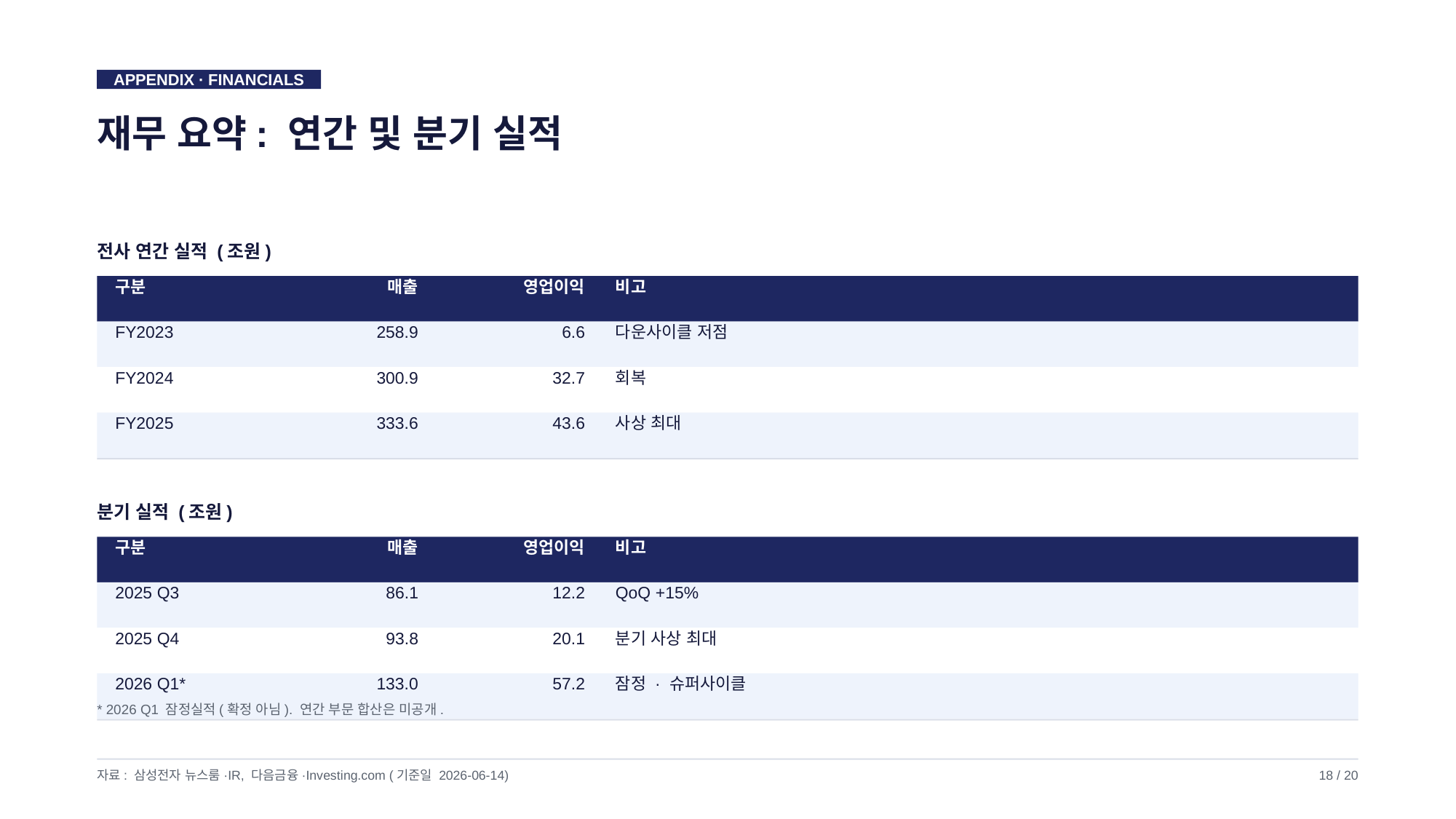

APPENDIX · FINANCIALS
재무 요약: 연간 및 분기 실적
전사 연간 실적 (조원)

구분
매출
영업이익
비고

FY2023
258.9
6.6
다운사이클 저점

FY2024
300.9
32.7
회복

FY2025
333.6
43.6
사상 최대

분기 실적 (조원)

구분
매출
영업이익
비고

2025 Q3
86.1
12.2
QoQ +15%

2025 Q4
93.8
20.1
분기 사상 최대

2026 Q1*
133.0
57.2
잠정 · 슈퍼사이클
* 2026 Q1 잠정실적(확정 아님). 연간 부문 합산은 미공개.

자료: 삼성전자 뉴스룸·IR, 다음금융·Investing.com (기준일 2026-06-14)
18 / 20